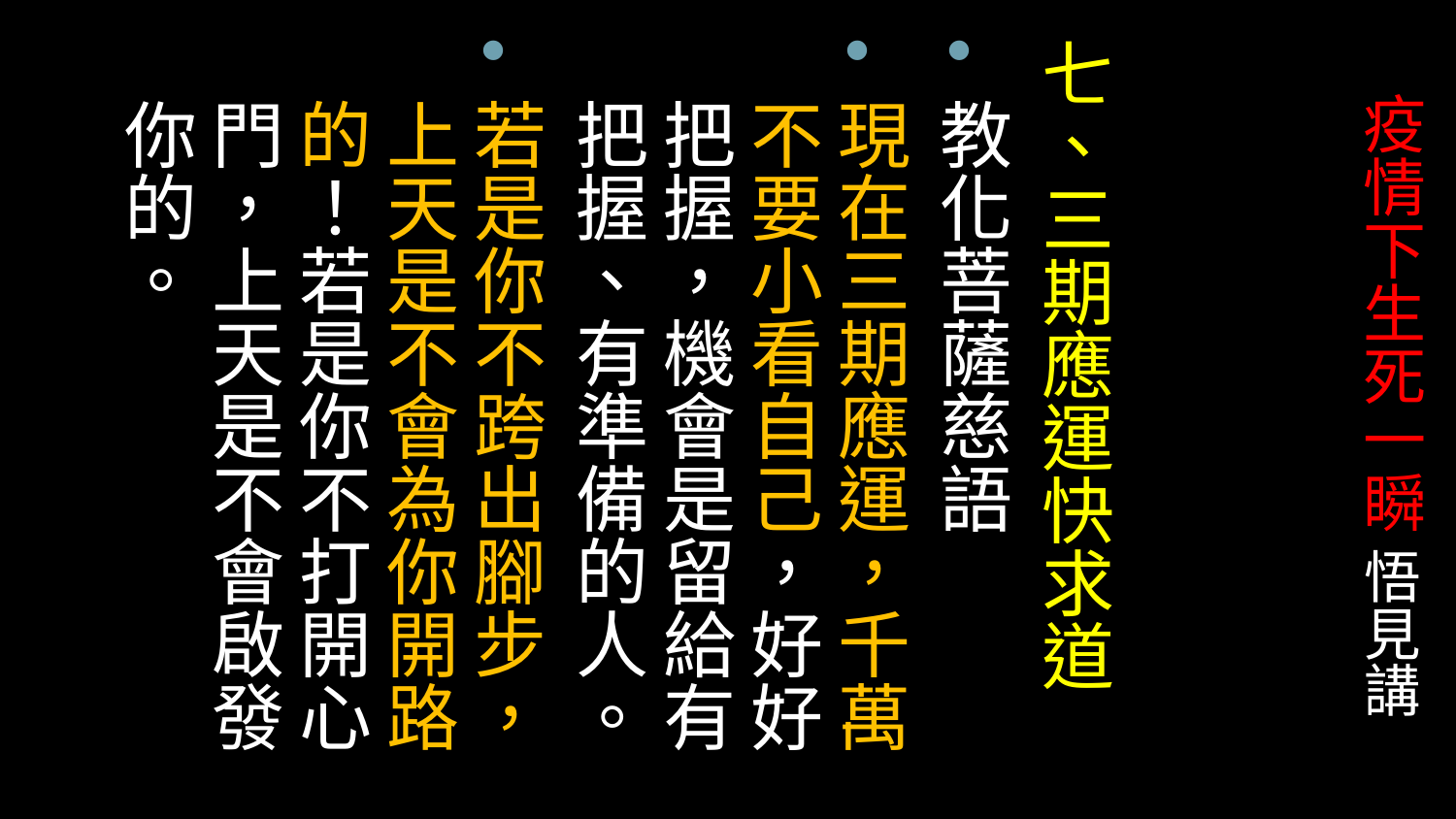

七、三期應運快求道
教化菩薩慈語
現在三期應運，千萬不要小看自己，好好把握，機會是留給有把握、有準備的人。
若是你不跨出腳步，上天是不會為你開路的！若是你不打開心門，上天是不會啟發你的。

# 疫情下生死一瞬 悟見講